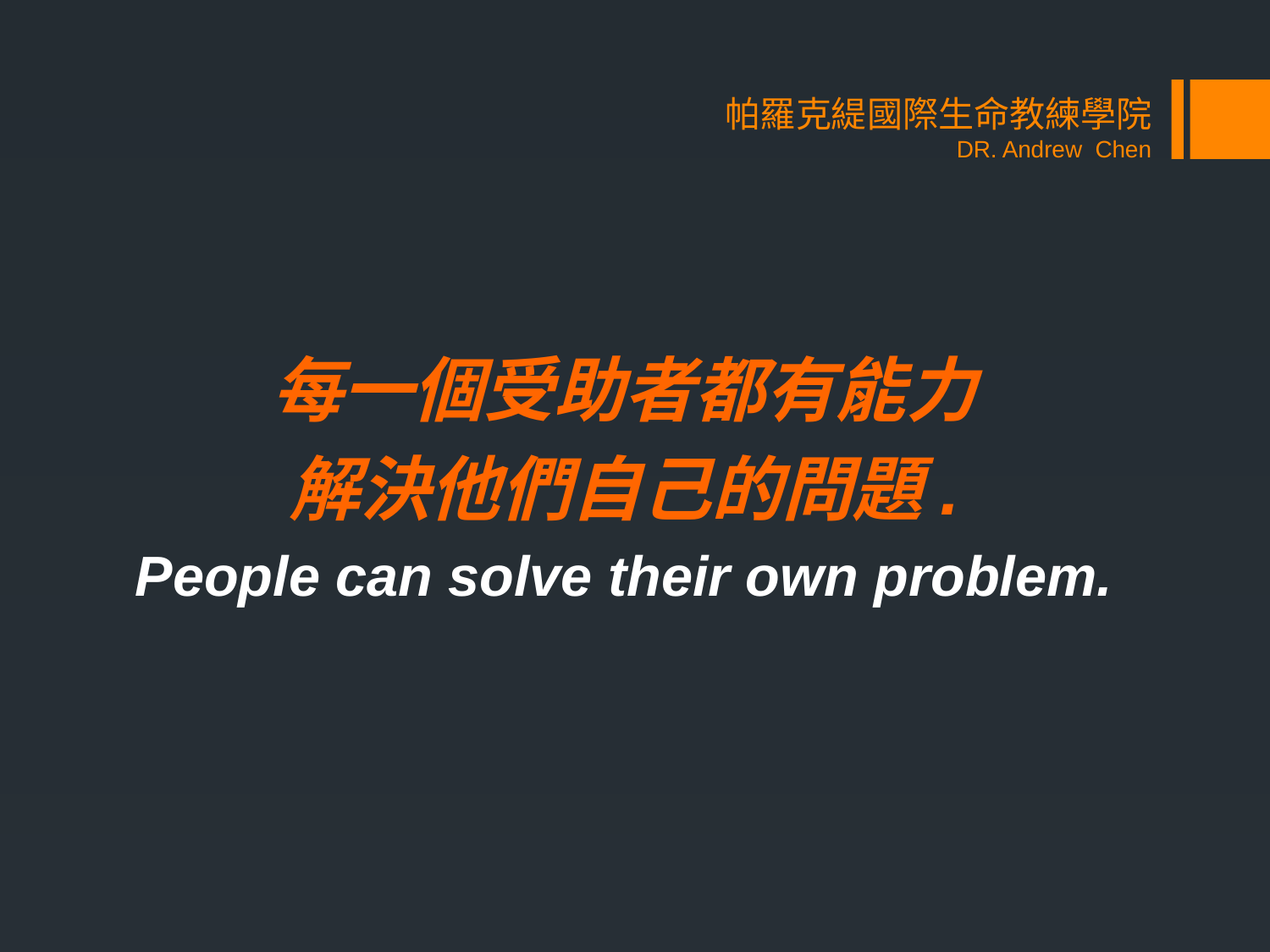

# 帕羅克緹國際生命教練學院 DR. Andrew  Chen

每一個受助者都有能力
解決他們自己的問題.
People can solve their own problem.